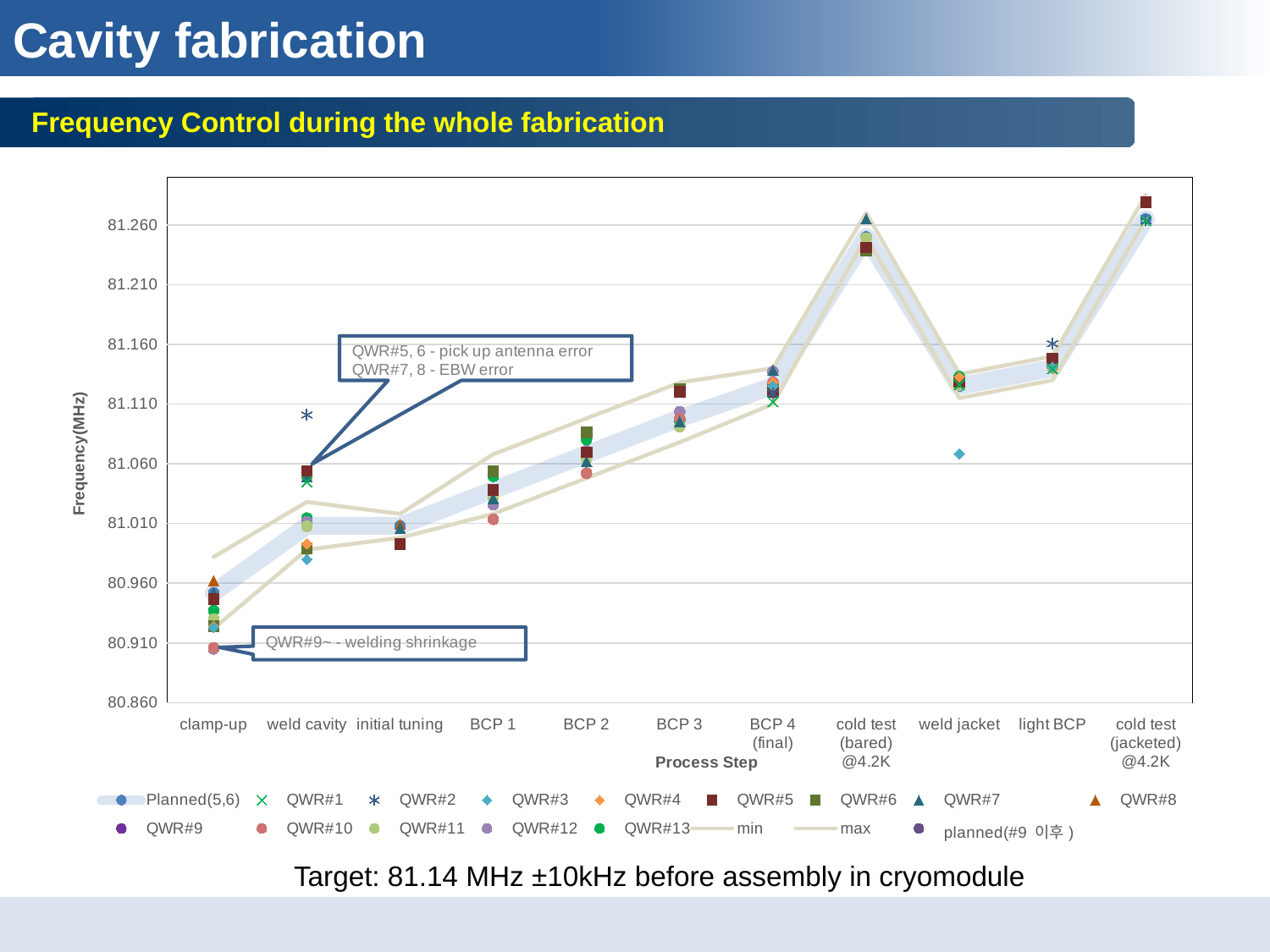

# Cavity fabrication
Frequency Control during the whole fabrication

### Chart

| Category | Planned(5,6) | QWR#1 | QWR#2 | QWR#3 | QWR#4 | QWR#5 | QWR#6 | QWR#7 | QWR#8 | QWR#9 | QWR#10 | QWR#11 | QWR#12 | QWR#13 | min | max | planned(#9 이후) |
|---|---|---|---|---|---|---|---|---|---|---|---|---|---|---|---|---|---|
| clamp-up | 80.952 | None | None | 80.923 | 80.924 | 80.9465 | 80.924 | 80.952 | 80.962 | None | 80.906 | 80.93 | 80.905 | 80.937 | 80.922 | 80.982 | None |
| weld cavity | 81.008 | 81.045 | 81.101 | 80.98 | 80.993 | 81.054 | 80.989 | 81.0495 | 81.0519 | None | 80.9883 | 81.0076 | 81.0114 | 81.0145 | 80.988 | 81.02799999999999 | None |
| initial tuning | 81.008 | None | None | None | None | 80.9926 | None | 81.006 | 81.0093 | None | None | None | None | None | 80.99799999999999 | 81.018 | None |
| BCP 1 | 81.038 | None | None | None | None | 81.038 | 81.0538 | 81.031 | None | None | 81.0134 | 81.0319 | 81.0255 | 81.0495 | 81.018 | 81.068 | None |
| BCP 2 | 81.068 | None | None | None | None | 81.0695 | 81.0864 | 81.06195 | None | None | 81.0521 | 81.0643 | 81.0709 | 81.0802 | 81.048 | 81.098 | None |
| BCP 3 | 81.098 | None | None | None | None | 81.1204 | 81.1228 | 81.0955 | None | None | 81.0979 | 81.0911 | 81.1036 | 81.0961 | 81.078 | 81.128 | None |
| BCP 4 (final) | 81.125 | 81.112 | 81.119 | 81.125 | 81.128 | 81.1204 | 81.1228 | 81.13825 | None | None | 81.128 | 81.1239 | 81.1373 | 81.1261 | 81.11 | 81.14 | None |
| cold test (bared) @4.2K | 81.25 | None | None | None | None | 81.241 | 81.2384 | 81.265 | None | None | None | 81.249 | None | None | 81.25 | 81.27 | None |
| weld jacket | 81.125 | 81.1263 | None | 81.06835 | 81.1327 | 81.1284 | None | None | None | None | 81.13 | 81.126 | None | 81.133 | 81.115 | 81.135 | None |
| light BCP | 81.14 | 81.1397 | 81.1606 | 81.1408 | 81.1397 | 81.1482 | None | None | None | None | 81.1423 | 81.14 | None | 81.1423 | 81.13 | 81.15 | None |
| cold test (jacketed) @4.2K | 81.265 | 81.2636 | 81.2636 | None | None | 81.2791 | None | None | None | None | None | None | None | None | 81.265 | 81.285 | None |
Target: 81.14 MHz ±10kHz before assembly in cryomodule